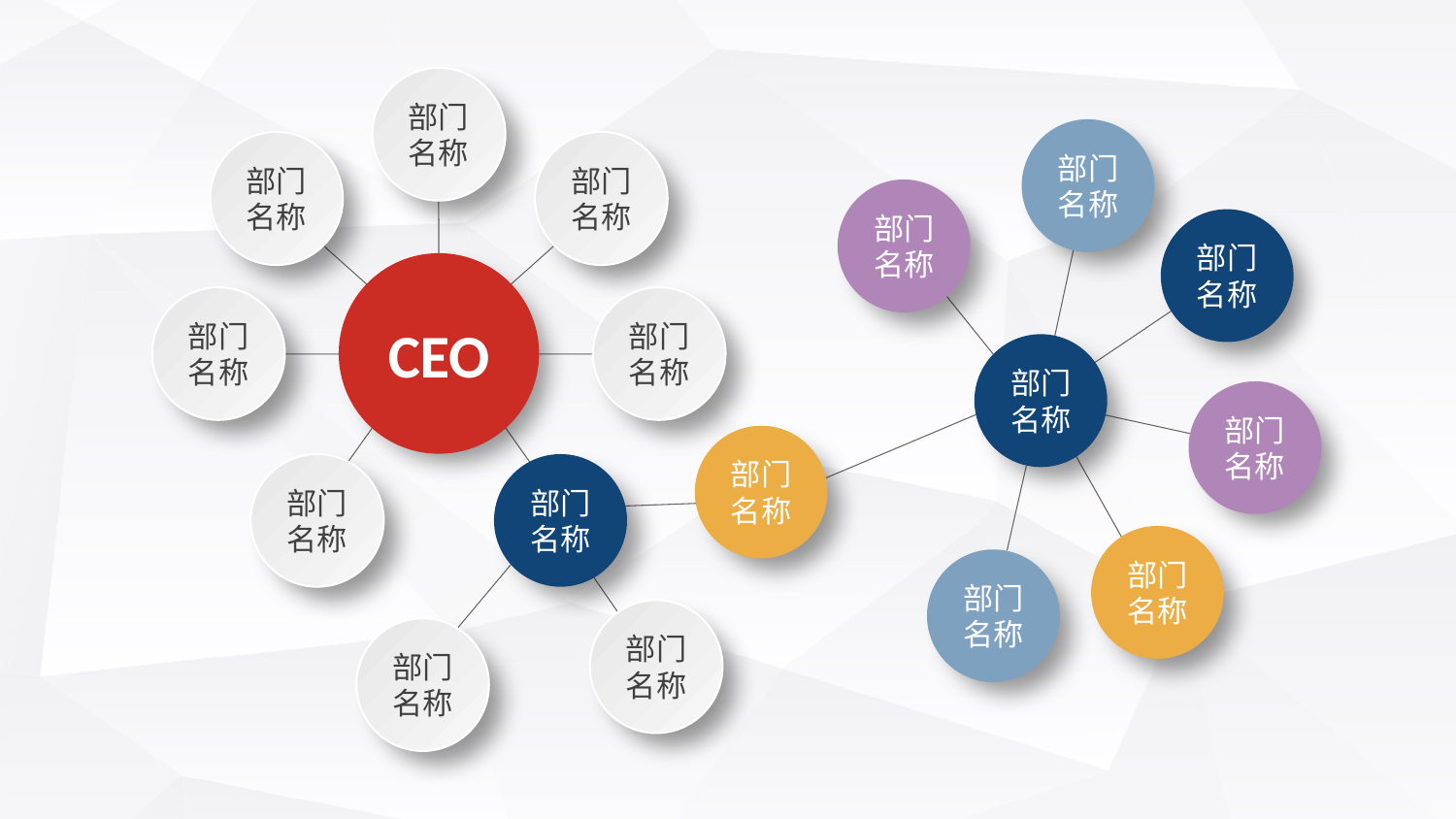

部门
名称
部门
名称
部门
名称
部门
名称
部门
名称

部门
名称

CEO
部门
名称
部门
名称

部门
名称

部门
名称

部门
名称

部门
名称
部门
名称

部门
名称
部门
名称

部门
名称
部门
名称